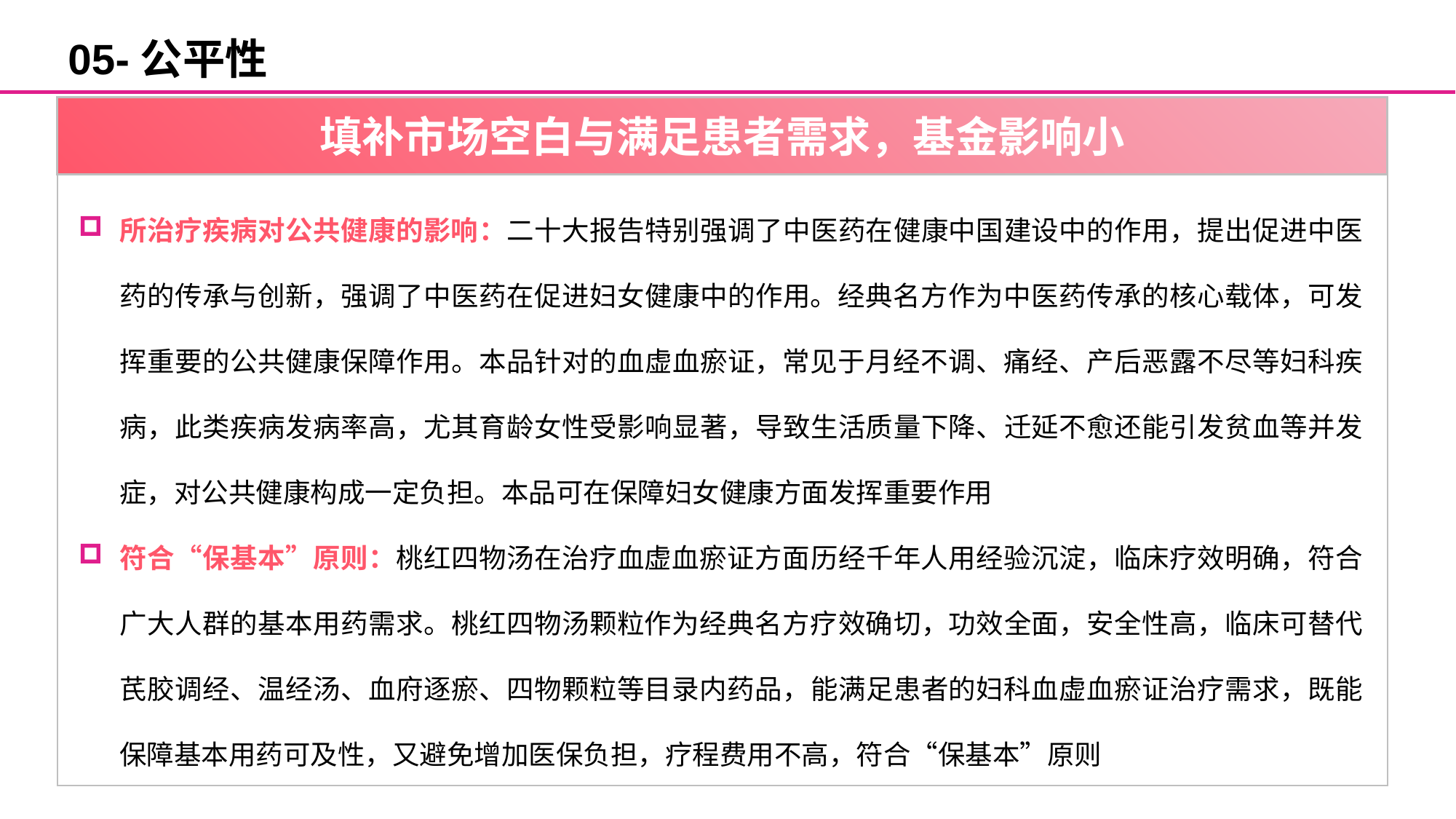

05-公平性
填补市场空白与满足患者需求，基金影响小

所治疗疾病对公共健康的影响：二十大报告特别强调了中医药在健康中国建设中的作用，提出促进中医药的传承与创新，强调了中医药在促进妇女健康中的作用。经典名方作为中医药传承的核心载体，可发挥重要的公共健康保障作用。本品针对的血虚血瘀证，常见于月经不调、痛经、产后恶露不尽等妇科疾病，此类疾病发病率高，尤其育龄女性受影响显著，导致生活质量下降、迁延不愈还能引发贫血等并发症，对公共健康构成一定负担。本品可在保障妇女健康方面发挥重要作用
符合“保基本”原则：桃红四物汤在治疗血虚血瘀证方面历经千年人用经验沉淀，临床疗效明确，符合广大人群的基本用药需求。桃红四物汤颗粒作为经典名方疗效确切，功效全面，安全性高，临床可替代芪胶调经、温经汤、血府逐瘀、四物颗粒等目录内药品，能满足患者的妇科血虚血瘀证治疗需求，既能保障基本用药可及性，又避免增加医保负担，疗程费用不高，符合“保基本”原则